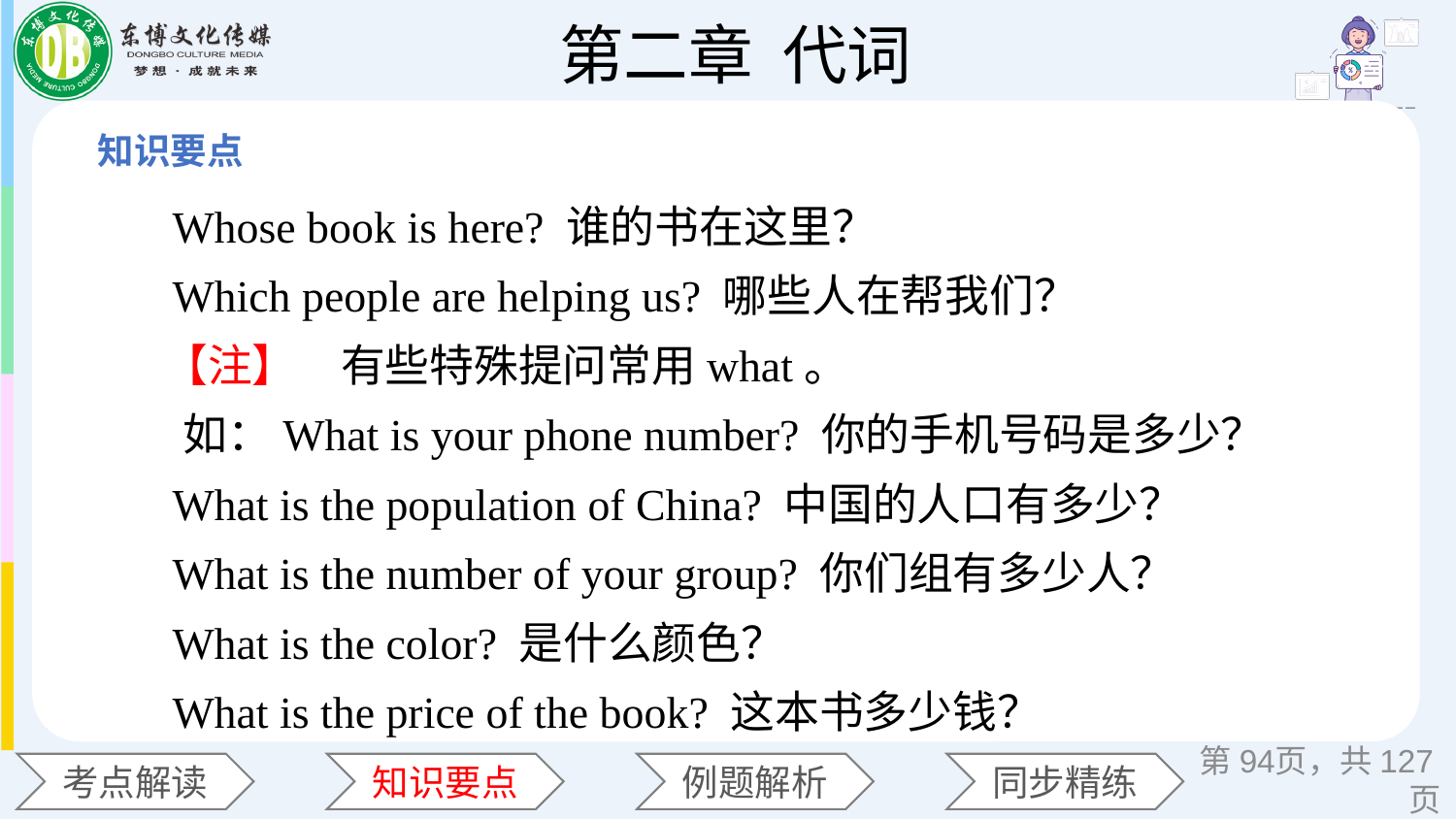

Whose book is here? 谁的书在这里？
        Which people are helping us? 哪些人在帮我们？
       【注】　有些特殊提问常用what。
         如：What is your phone number? 你的手机号码是多少？
        What is the population of China? 中国的人口有多少？
        What is the number of your group? 你们组有多少人？
        What is the color? 是什么颜色？
        What is the price of the book? 这本书多少钱？

第94页，共127页